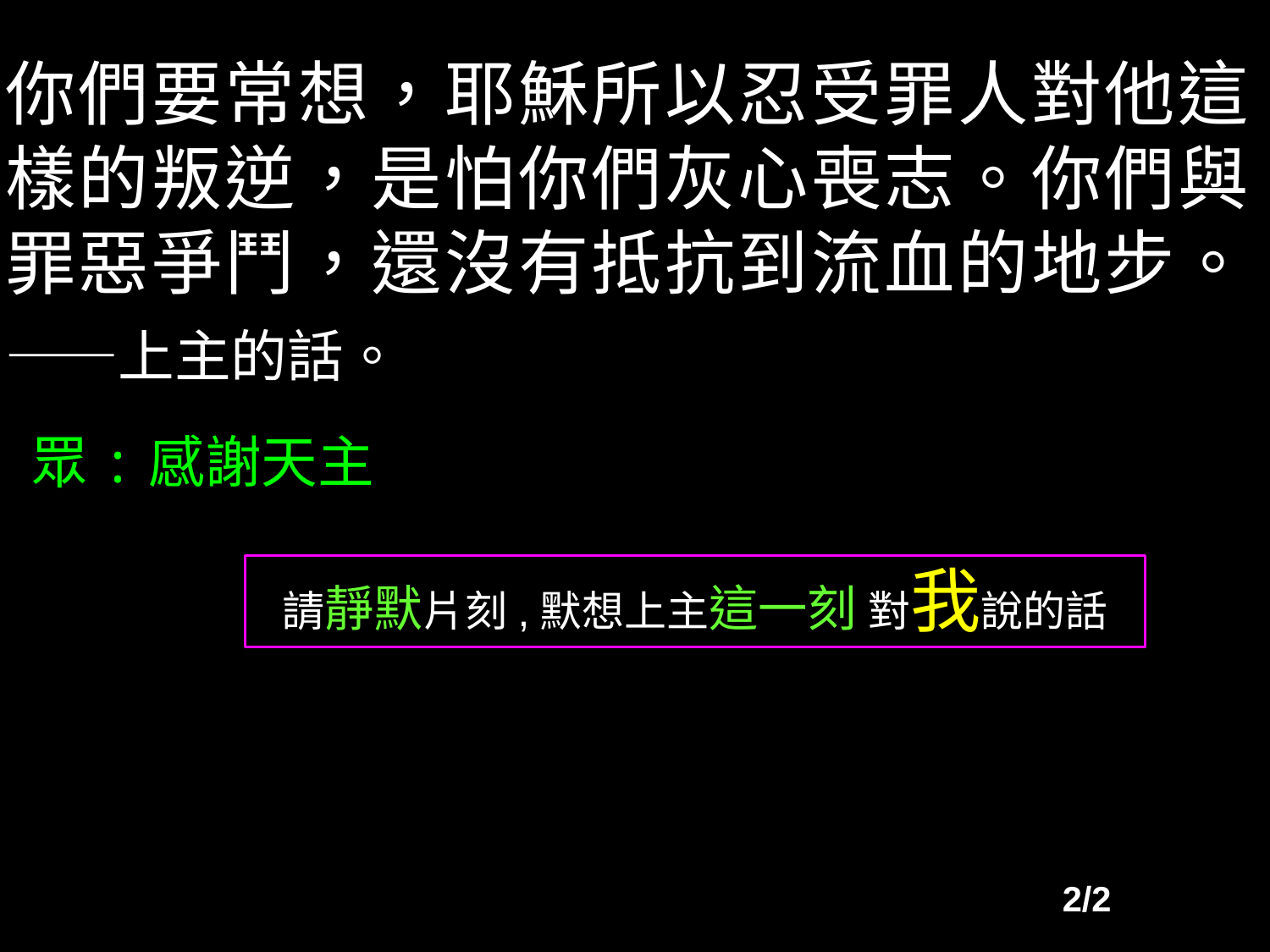

你們要常想，耶穌所以忍受罪人對他這樣的叛逆，是怕你們灰心喪志。你們與罪惡爭鬥，還沒有抵抗到流血的地步。——上主的話。
 眾:感謝天主

請靜默片刻,默想上主這一刻 對我說的話
2/2